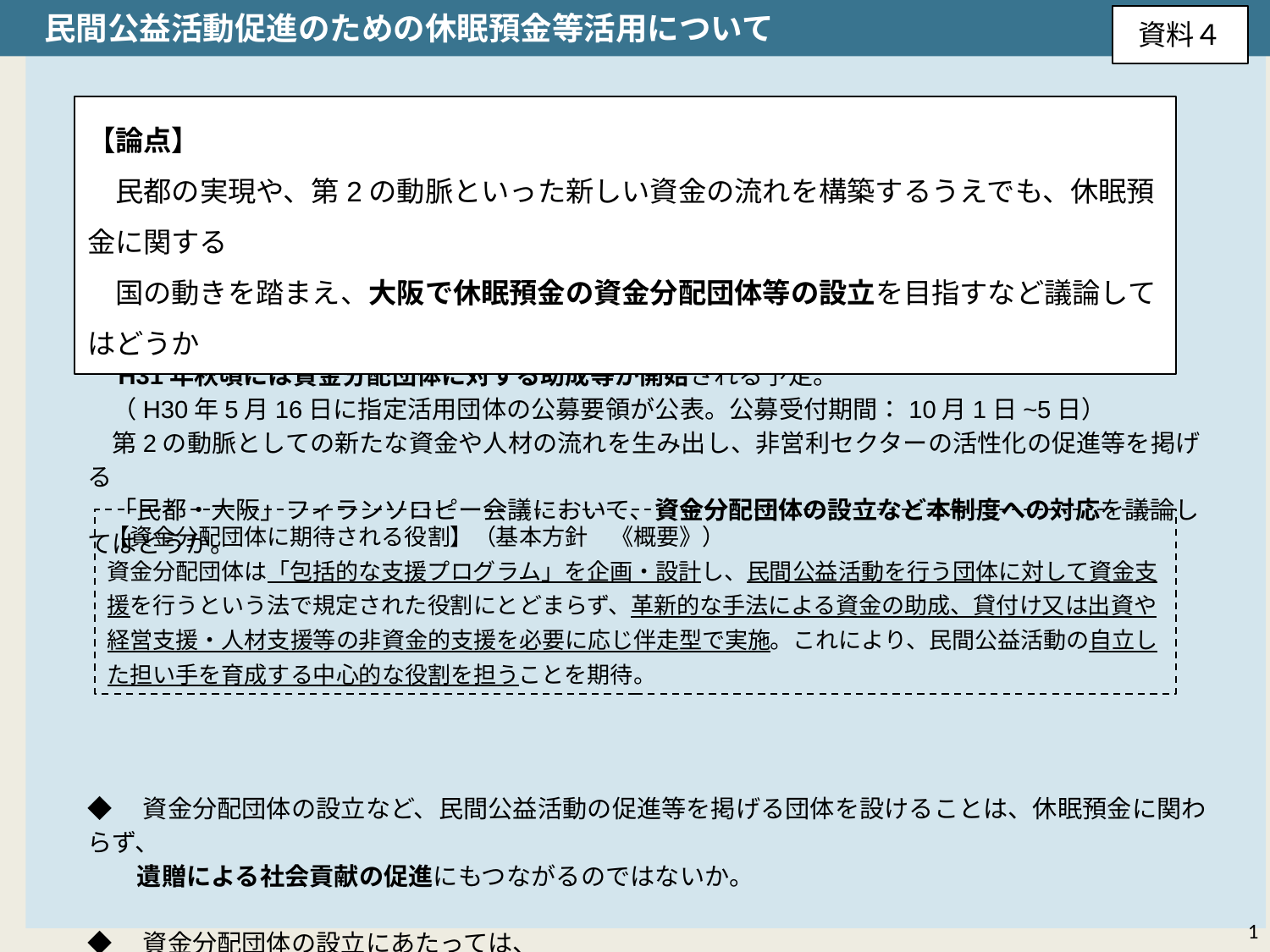

民間公益活動促進のための休眠預金等活用について
資料４

【論点】
　民都の実現や、第2の動脈といった新しい資金の流れを構築するうえでも、休眠預金に関する
　国の動きを踏まえ、大阪で休眠預金の資金分配団体等の設立を目指すなど議論してはどうか
◆　H30年中に指定活用団体が指定され、この指定活用団体が各地域に資金分配団体を選定し、
　H31年秋頃には資金分配団体に対する助成等が開始される予定。
　（H30年5月16日に指定活用団体の公募要領が公表。公募受付期間：10月1日~5日）
　第2の動脈としての新たな資金や人材の流れを生み出し、非営利セクターの活性化の促進等を掲げる
　「民都・大阪」フィランソロピー会議において、資金分配団体の設立など本制度への対応を議論してはどうか。

◆　資金分配団体の設立など、民間公益活動の促進等を掲げる団体を設けることは、休眠預金に関わらず、
　　遺贈による社会貢献の促進にもつながるのではないか。

◆　資金分配団体の設立にあたっては、
　　・一般財団法人、NPO法人など法人格の検討
　　・資金分配団体としての役割を担いうる必要な組織体制の検討・構築などが必要となる

【資金分配団体に期待される役割】（基本方針　《概要》）
資金分配団体は「包括的な支援プログラム」を企画・設計し、民間公益活動を行う団体に対して資金支援を行うという法で規定された役割にとどまらず、革新的な手法による資金の助成、貸付け又は出資や経営支援・人材支援等の非資金的支援を必要に応じ伴走型で実施。これにより、民間公益活動の自立した担い手を育成する中心的な役割を担うことを期待。
1